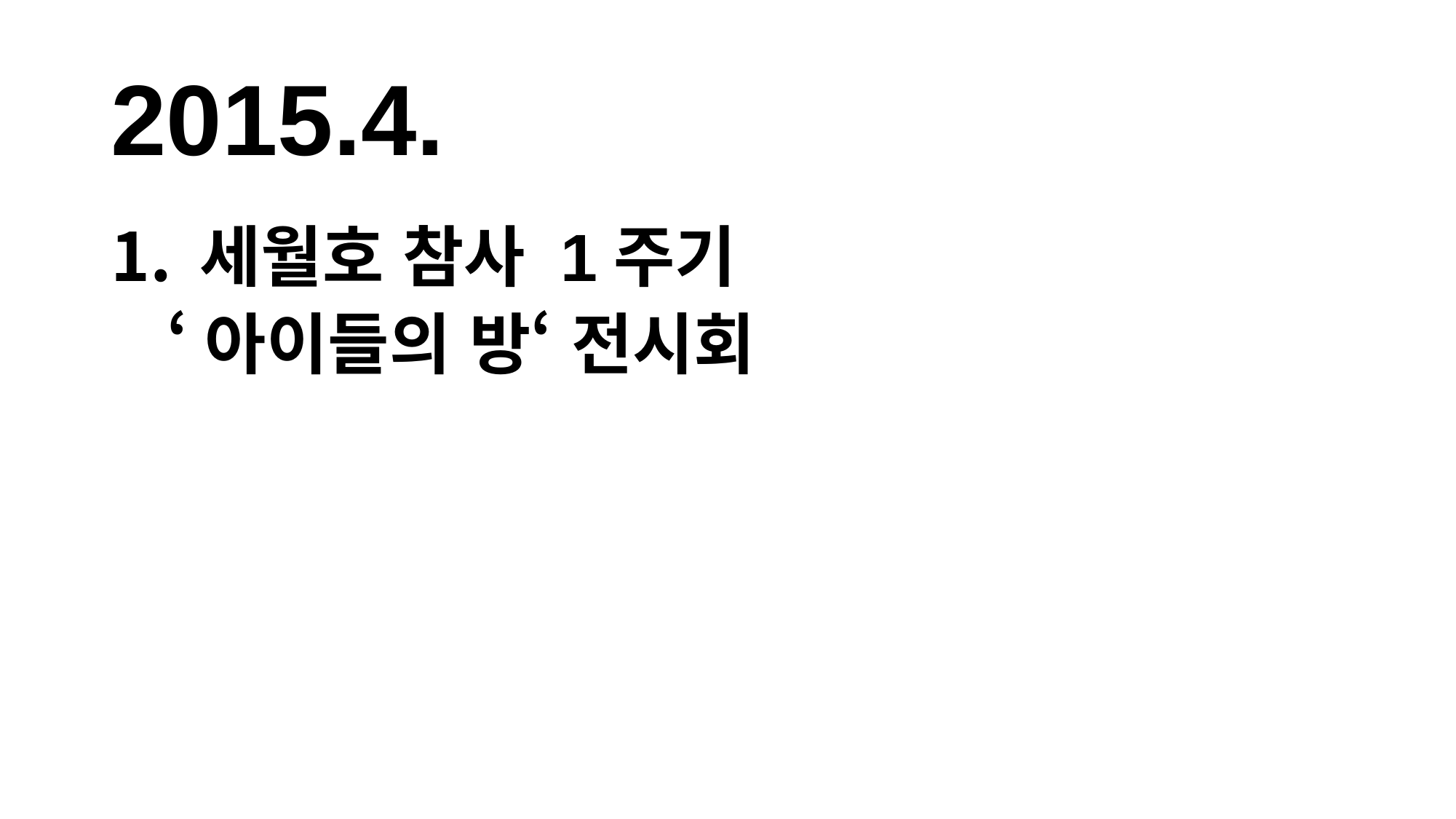

# 2015.4.
세월호 참사 1주기
   ‘아이들의 방‘ 전시회